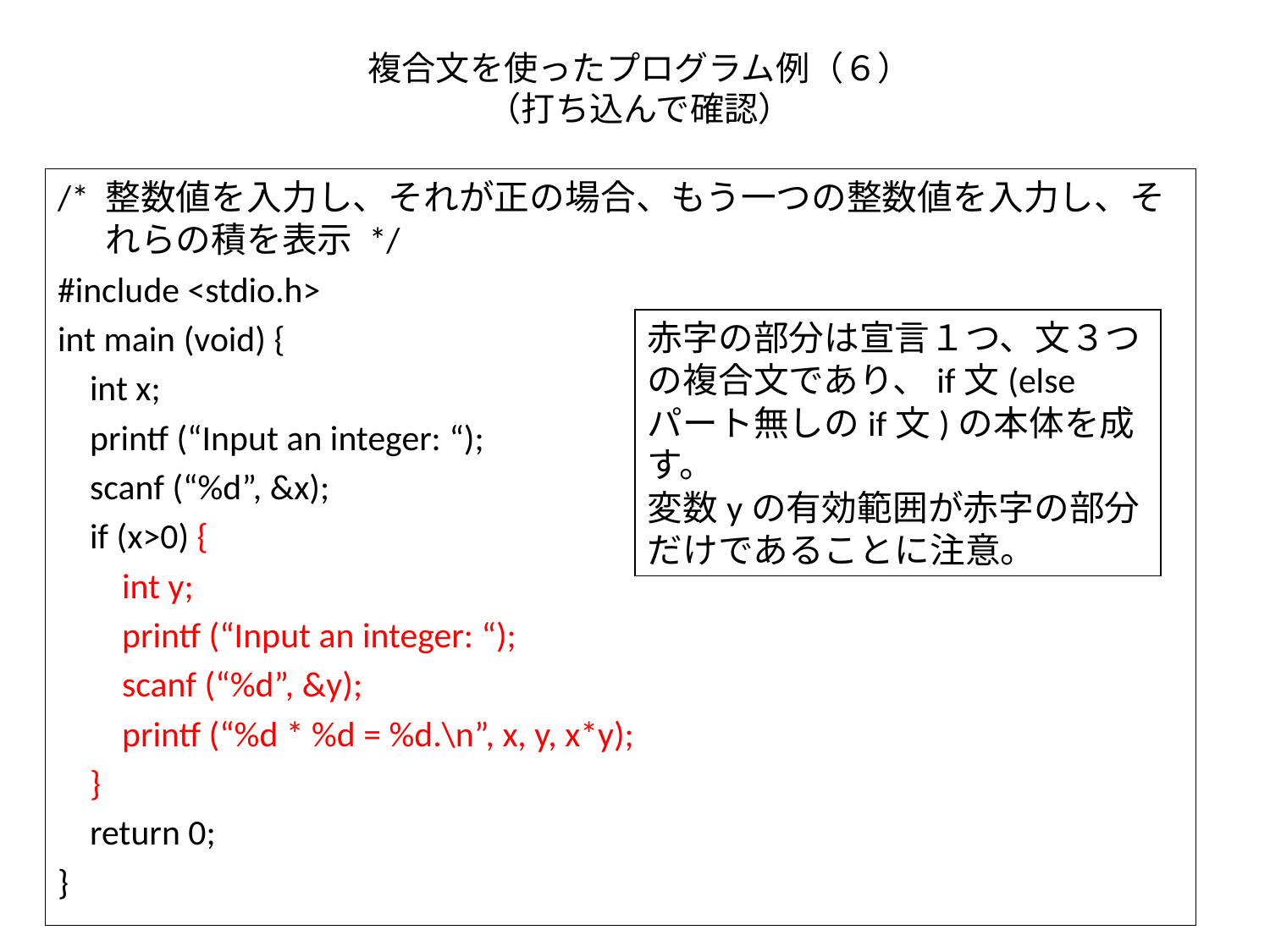

# 複合文を使ったプログラム例（６） （打ち込んで確認）
/* 整数値を入力し、それが正の場合、もう一つの整数値を入力し、それらの積を表示 */
#include <stdio.h>
int main (void) {
    int x;
    printf (“Input an integer: “);
    scanf (“%d”, &x);
    if (x>0) {
        int y;
        printf (“Input an integer: “);
        scanf (“%d”, &y);
        printf (“%d * %d = %d.\n”, x, y, x*y);
    }
    return 0;
}
赤字の部分は宣言１つ、文３つの複合文であり、if文(elseパート無しのif文)の本体を成す。
変数yの有効範囲が赤字の部分だけであることに注意。